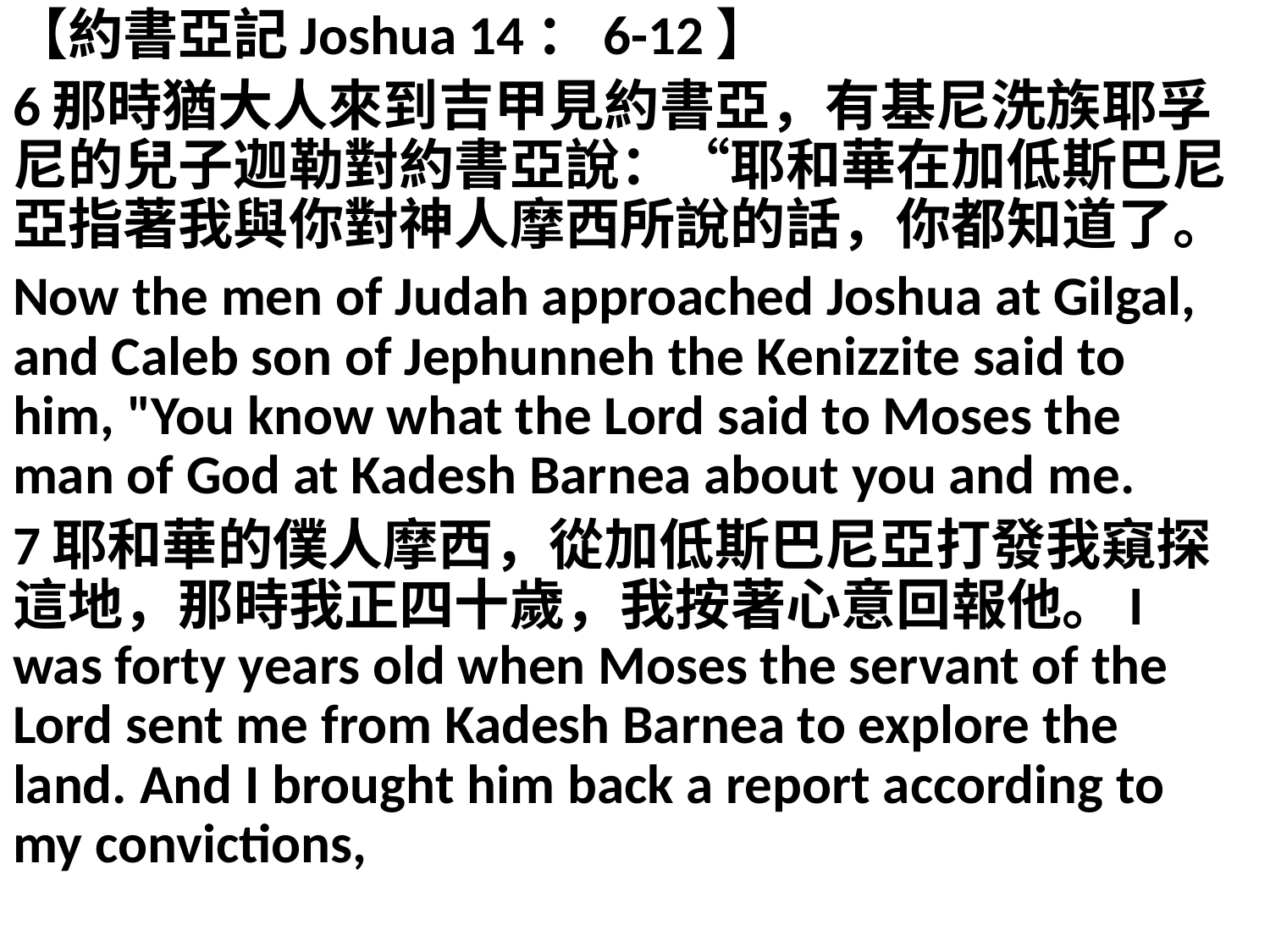

【約書亞記Joshua 14：6-12】
6那時猶大人來到吉甲見約書亞，有基尼洗族耶孚尼的兒子迦勒對約書亞說：“耶和華在加低斯巴尼亞指著我與你對神人摩西所說的話，你都知道了。
Now the men of Judah approached Joshua at Gilgal, and Caleb son of Jephunneh the Kenizzite said to him, "You know what the Lord said to Moses the man of God at Kadesh Barnea about you and me.
7耶和華的僕人摩西，從加低斯巴尼亞打發我窺探這地，那時我正四十歲，我按著心意回報他。I was forty years old when Moses the servant of the Lord sent me from Kadesh Barnea to explore the land. And I brought him back a report according to my convictions,